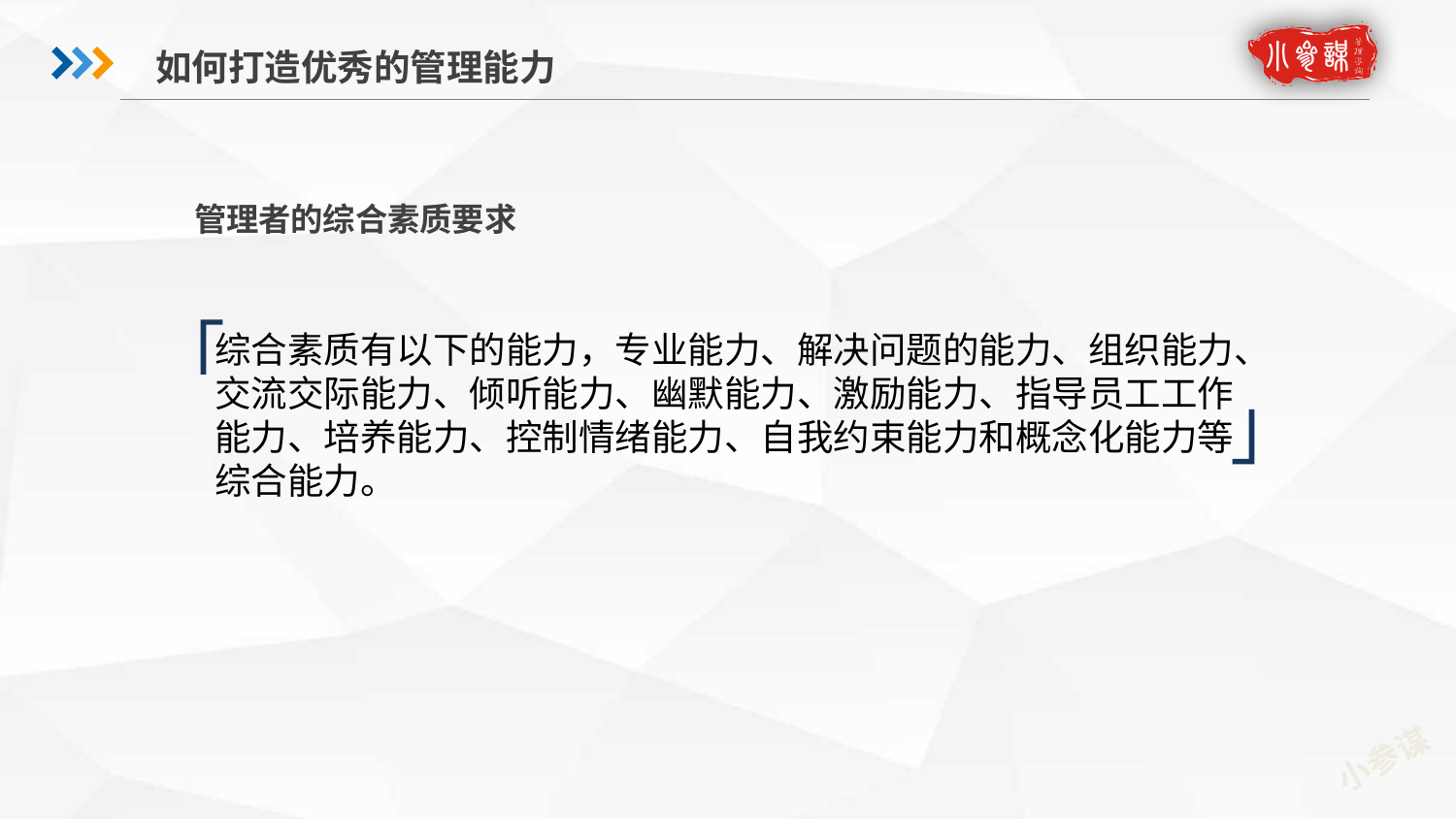

如何打造优秀的管理能力
管理者的综合素质要求
综合素质有以下的能力，专业能力、解决问题的能力、组织能力、交流交际能力、倾听能力、幽默能力、激励能力、指导员工工作能力、培养能力、控制情绪能力、自我约束能力和概念化能力等综合能力。